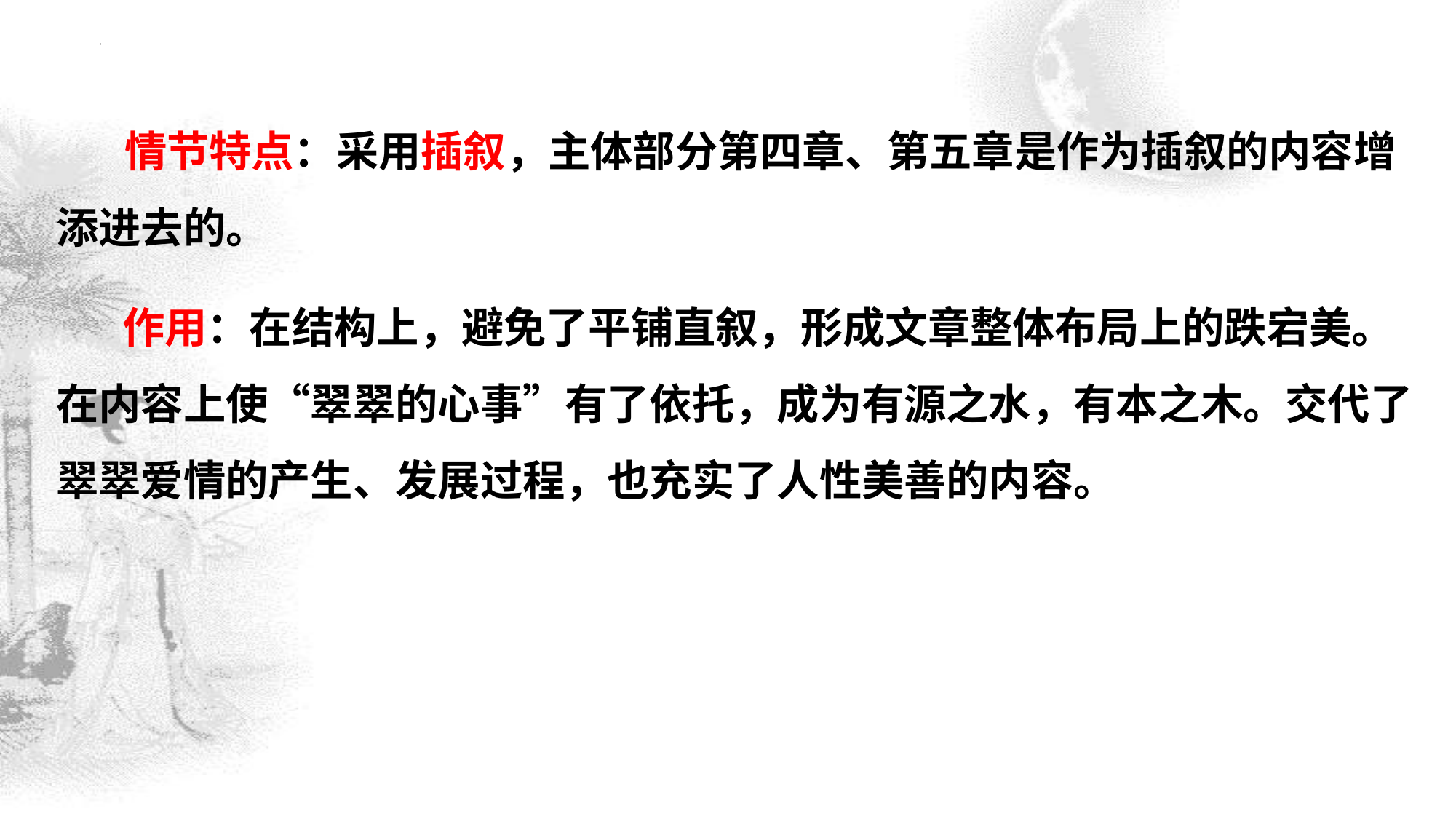

情节特点：采用插叙，主体部分第四章、第五章是作为插叙的内容增添进去的。
       作用：在结构上，避免了平铺直叙，形成文章整体布局上的跌宕美。在内容上使“翠翠的心事”有了依托，成为有源之水，有本之木。交代了翠翠爱情的产生、发展过程，也充实了人性美善的内容。